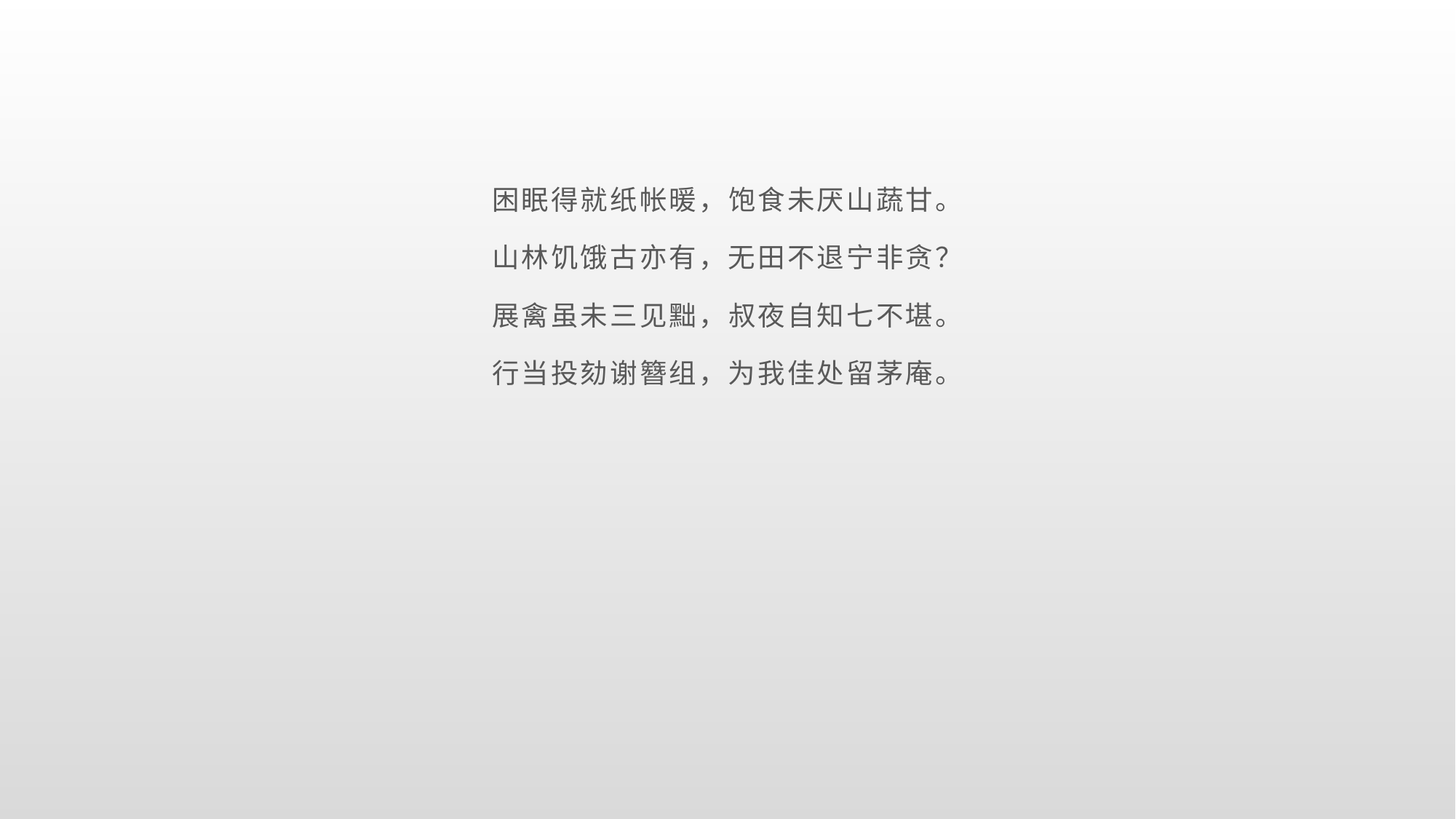

困眠得就纸帐暖，饱食未厌山蔬甘。
山林饥饿古亦有，无田不退宁非贪？
展禽虽未三见黜，叔夜自知七不堪。
行当投劾谢簪组，为我佳处留茅庵。